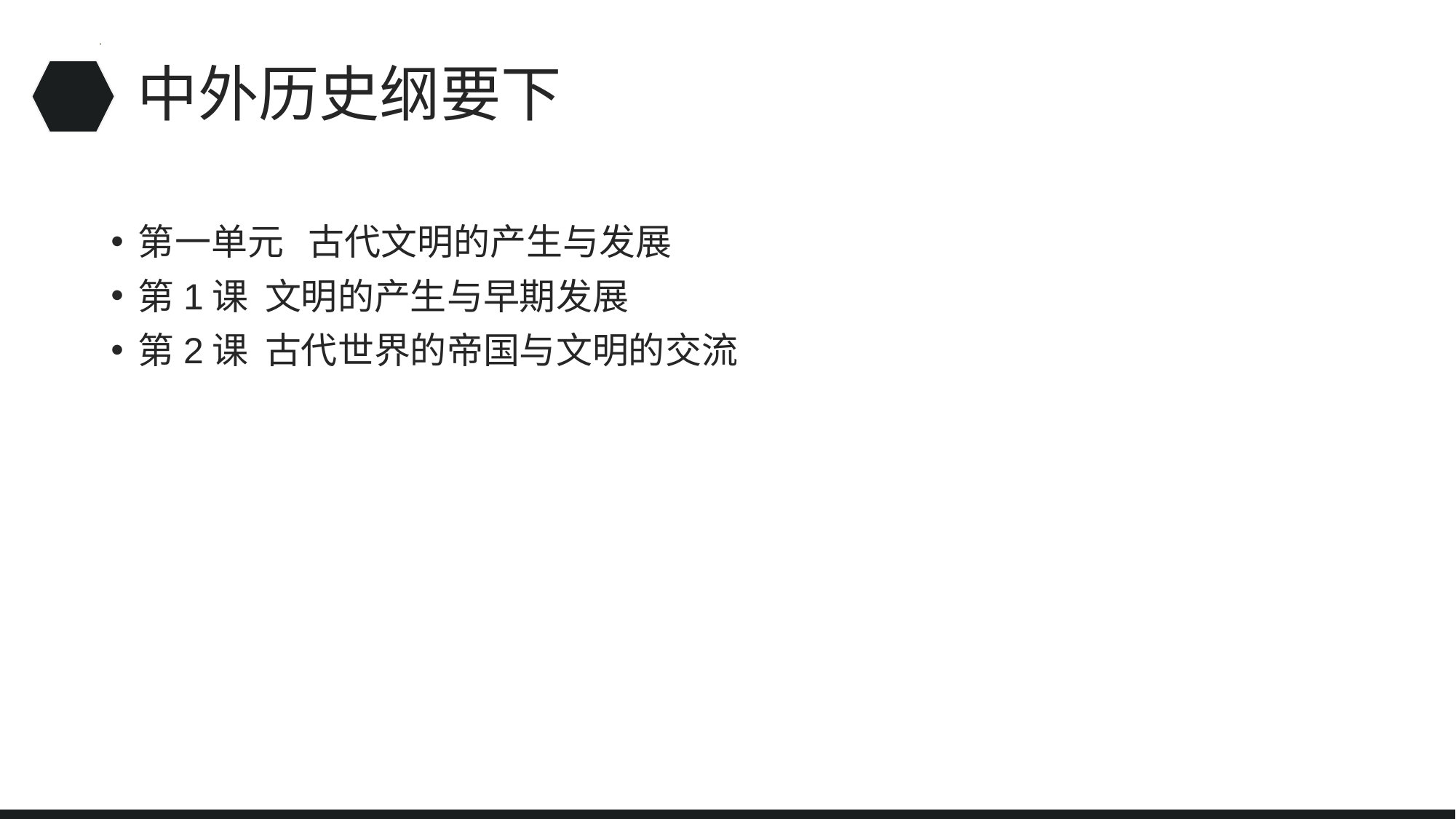

# 中外历史纲要下
第一单元   古代文明的产生与发展
第1课  文明的产生与早期发展
第2课  古代世界的帝国与文明的交流